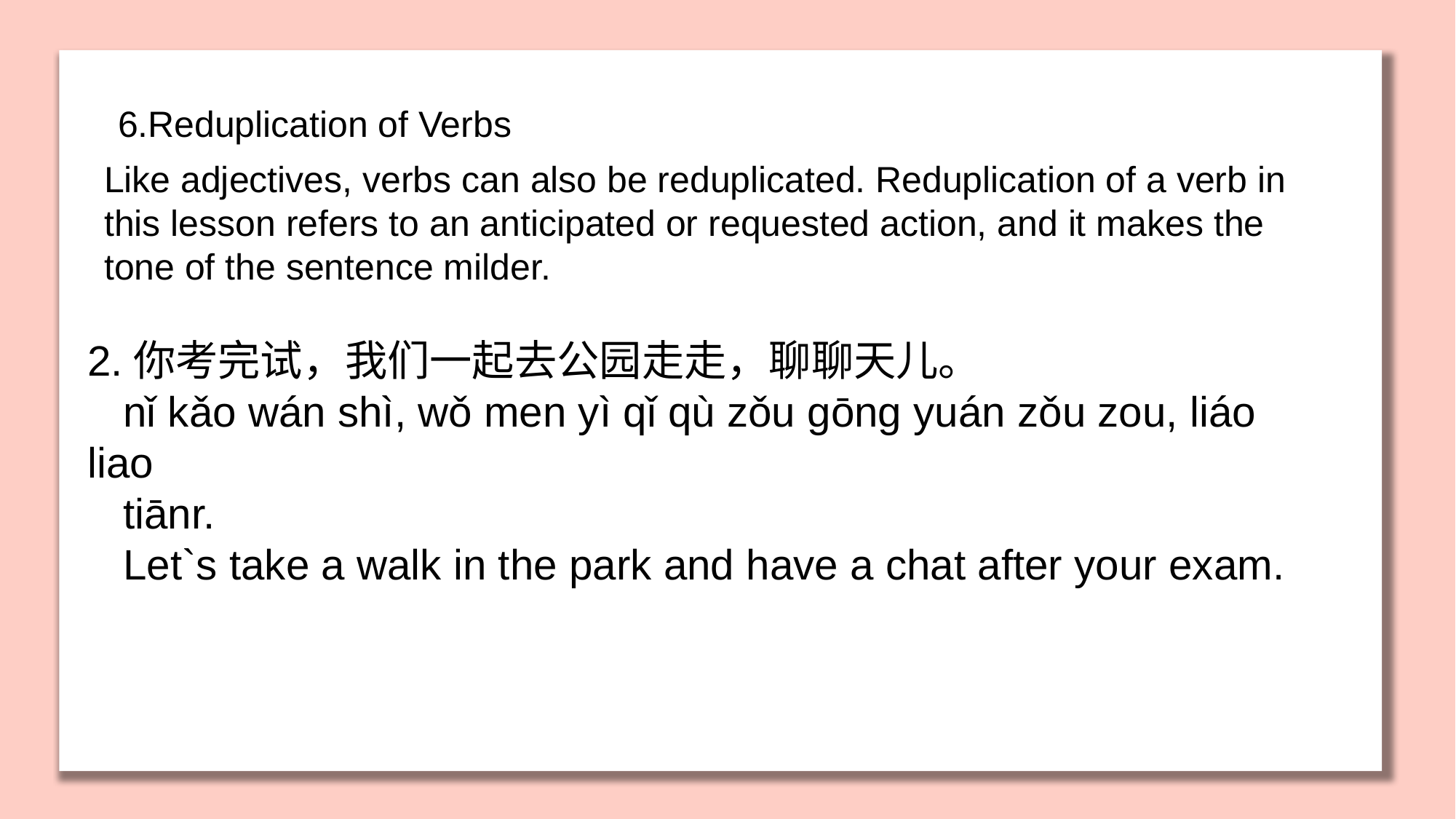

6.Reduplication of Verbs
Like adjectives, verbs can also be reduplicated. Reduplication of a verb in this lesson refers to an anticipated or requested action, and it makes the tone of the sentence milder.
2.你考完试，我们一起去公园走走，聊聊天儿。
   nǐ kǎo wán shì, wǒ men yì qǐ qù zǒu gōng yuán zǒu zou, liáo liao
   tiānr.
   Let`s take a walk in the park and have a chat after your exam.